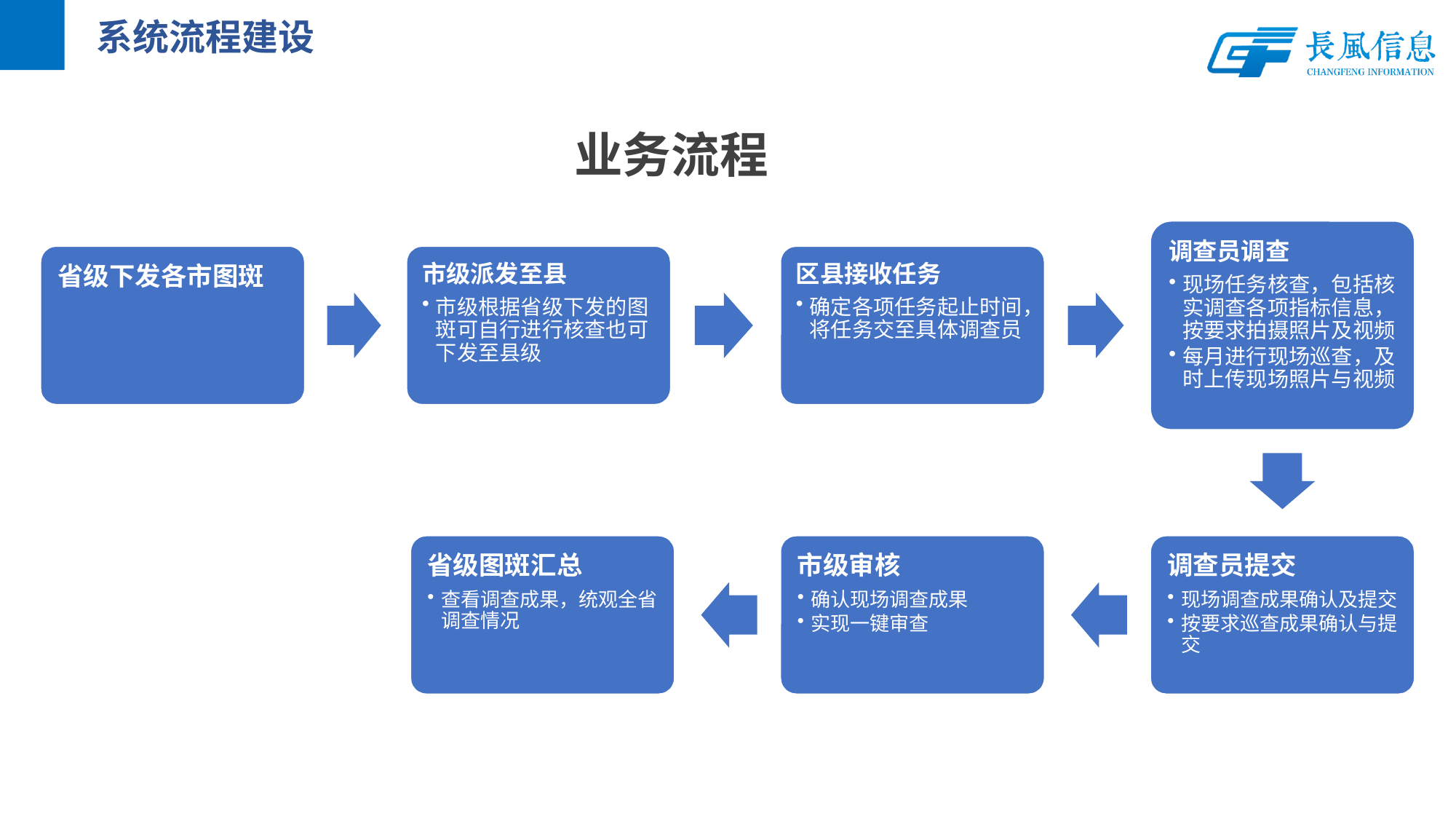

系统流程建设
业务流程

省级下发各市图斑

市级派发至县
市级根据省级下发的图斑可自行进行核查也可下发至县级

区县接收任务
确定各项任务起止时间，将任务交至具体调查员

调查员调查
现场任务核查，包括核实调查各项指标信息，按要求拍摄照片及视频
每月进行现场巡查，及时上传现场照片与视频

调查员提交
现场调查成果确认及提交
按要求巡查成果确认与提交

市级审核
确认现场调查成果
实现一键审查

省级图斑汇总
查看调查成果，统观全省调查情况